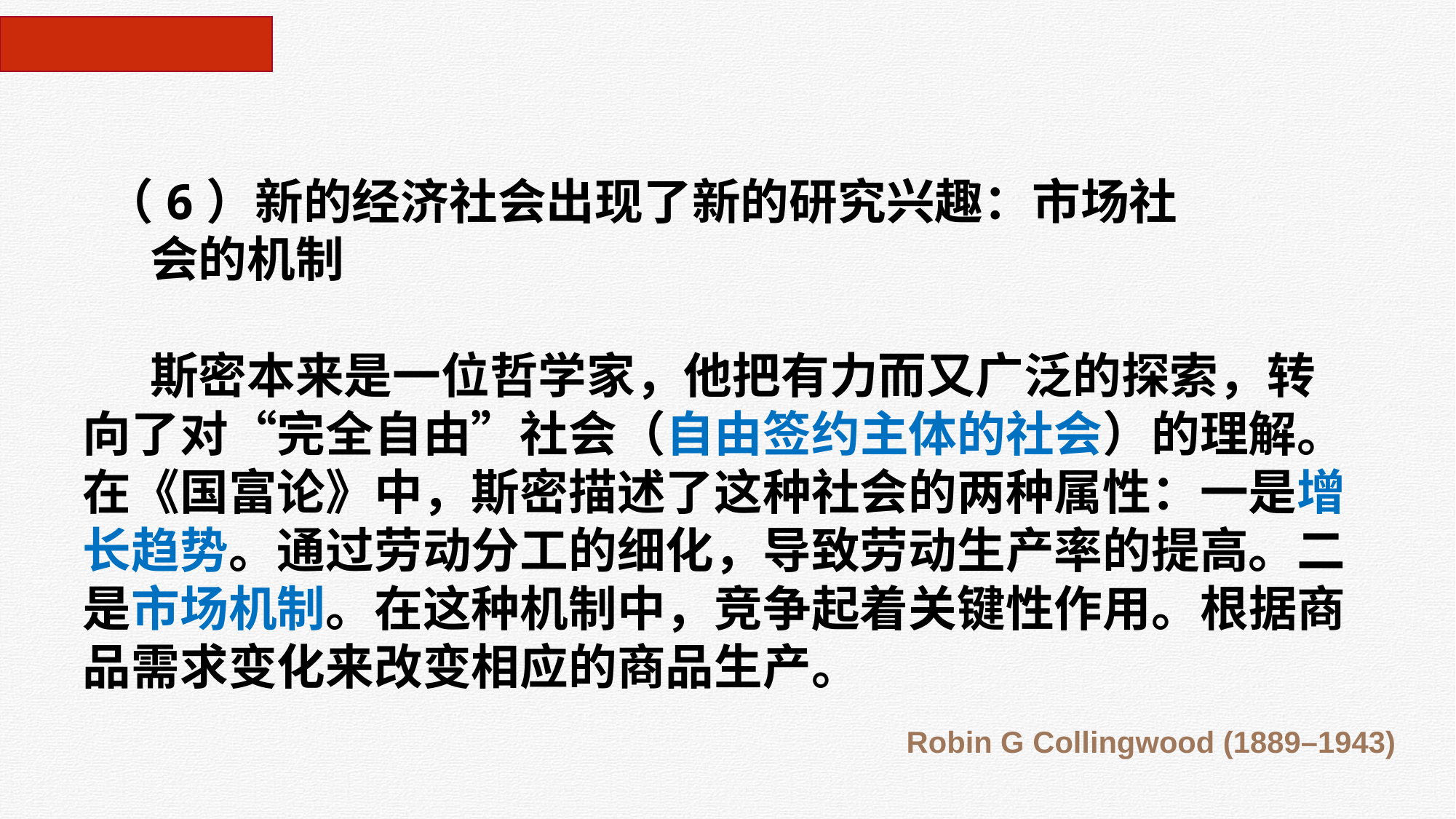

（6）新的经济社会出现了新的研究兴趣：市场社
     会的机制

     斯密本来是一位哲学家，他把有力而又广泛的探索，转向了对“完全自由”社会（自由签约主体的社会）的理解。在《国富论》中，斯密描述了这种社会的两种属性：一是增长趋势。通过劳动分工的细化，导致劳动生产率的提高。二是市场机制。在这种机制中，竞争起着关键性作用。根据商品需求变化来改变相应的商品生产。

Robin G Collingwood (1889–1943)